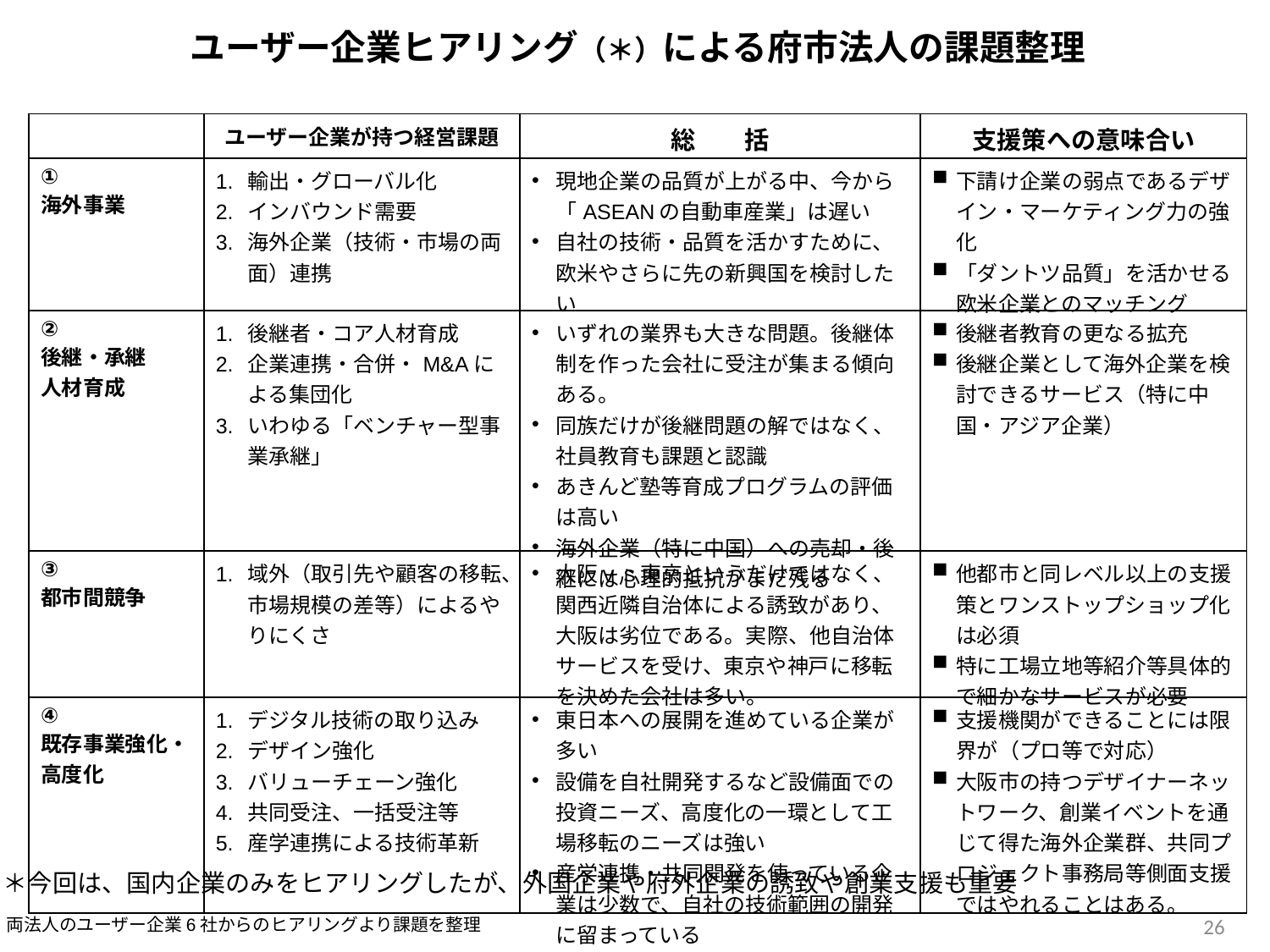

ユーザー企業ヒアリング（＊）による府市法人の課題整理
|  | ユーザー企業が持つ経営課題 | 総　　括 | 支援策への意味合い |
| --- | --- | --- | --- |
| ① 海外事業 | 輸出・グローバル化 インバウンド需要 海外企業（技術・市場の両面）連携 | 現地企業の品質が上がる中、今から「ASEANの自動車産業」は遅い 自社の技術・品質を活かすために、欧米やさらに先の新興国を検討したい | 下請け企業の弱点であるデザイン・マーケティング力の強化 「ダントツ品質」を活かせる欧米企業とのマッチング |
| ② 後継・承継 人材育成 | 後継者・コア人材育成 企業連携・合併・M&Aによる集団化 いわゆる「ベンチャー型事業承継」 | いずれの業界も大きな問題。後継体制を作った会社に受注が集まる傾向ある。 同族だけが後継問題の解ではなく、社員教育も課題と認識 あきんど塾等育成プログラムの評価は高い 海外企業（特に中国）への売却・後継には心理的抵抗がまだ残る | 後継者教育の更なる拡充 後継企業として海外企業を検討できるサービス（特に中国・アジア企業） |
| ③ 都市間競争 | 域外（取引先や顧客の移転、市場規模の差等）によるやりにくさ | 大阪ｖｓ東京というだけではなく、関西近隣自治体による誘致があり、大阪は劣位である。実際、他自治体サービスを受け、東京や神戸に移転を決めた会社は多い。 | 他都市と同レベル以上の支援策とワンストップショップ化は必須 特に工場立地等紹介等具体的で細かなサービスが必要 |
| ④ 既存事業強化・ 高度化 | デジタル技術の取り込み デザイン強化 バリューチェーン強化 共同受注、一括受注等 産学連携による技術革新 | 東日本への展開を進めている企業が多い 設備を自社開発するなど設備面での投資ニーズ、高度化の一環として工場移転のニーズは強い 産学連携・共同開発を使っている企業は少数で、自社の技術範囲の開発に留まっている | 支援機関ができることには限界が（プロ等で対応） 大阪市の持つデザイナーネットワーク、創業イベントを通じて得た海外企業群、共同プロジェクト事務局等側面支援ではやれることはある。 |
＊今回は、国内企業のみをヒアリングしたが、外国企業や府外企業の誘致や創業支援も重要
26
両法人のユーザー企業6社からのヒアリングより課題を整理